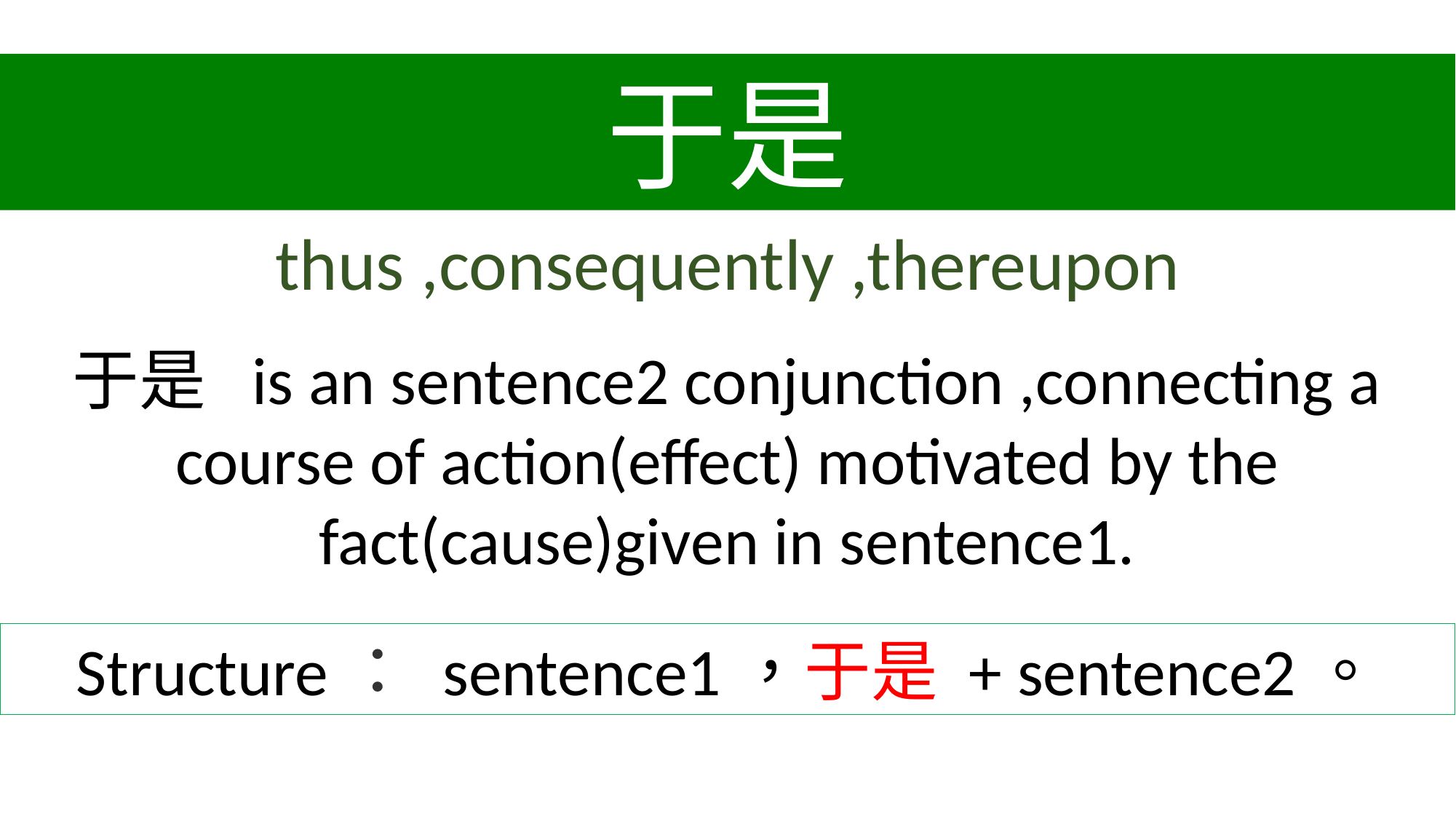

于是
thus ,consequently ,thereupon
于是  is an sentence2 conjunction ,connecting a course of action(effect) motivated by the fact(cause)given in sentence1.
Structure： sentence1，于是 + sentence2。